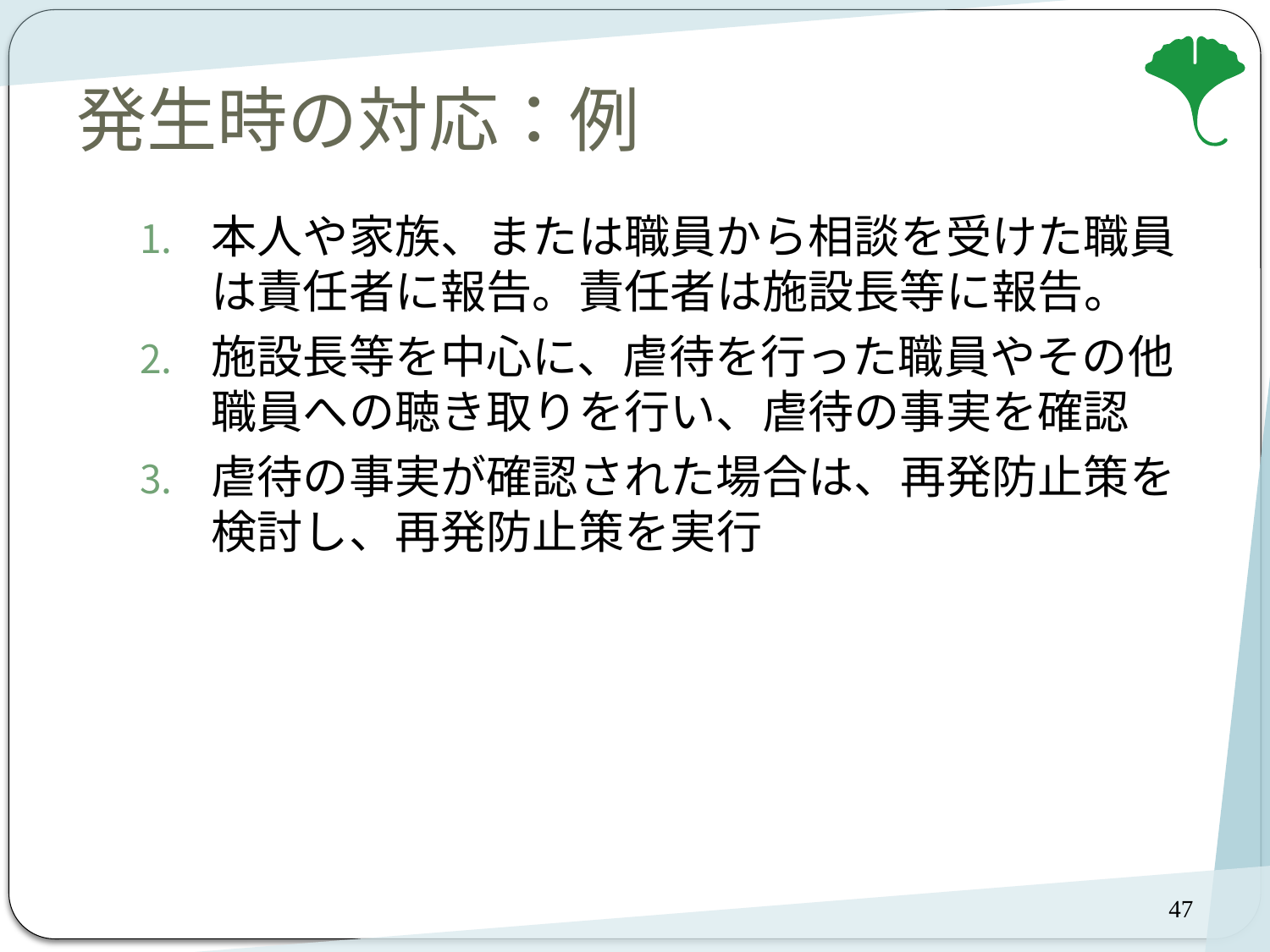

# 発生時の対応：例
本人や家族、または職員から相談を受けた職員は責任者に報告。責任者は施設長等に報告。
施設長等を中心に、虐待を行った職員やその他職員への聴き取りを行い、虐待の事実を確認
虐待の事実が確認された場合は、再発防止策を検討し、再発防止策を実行
47